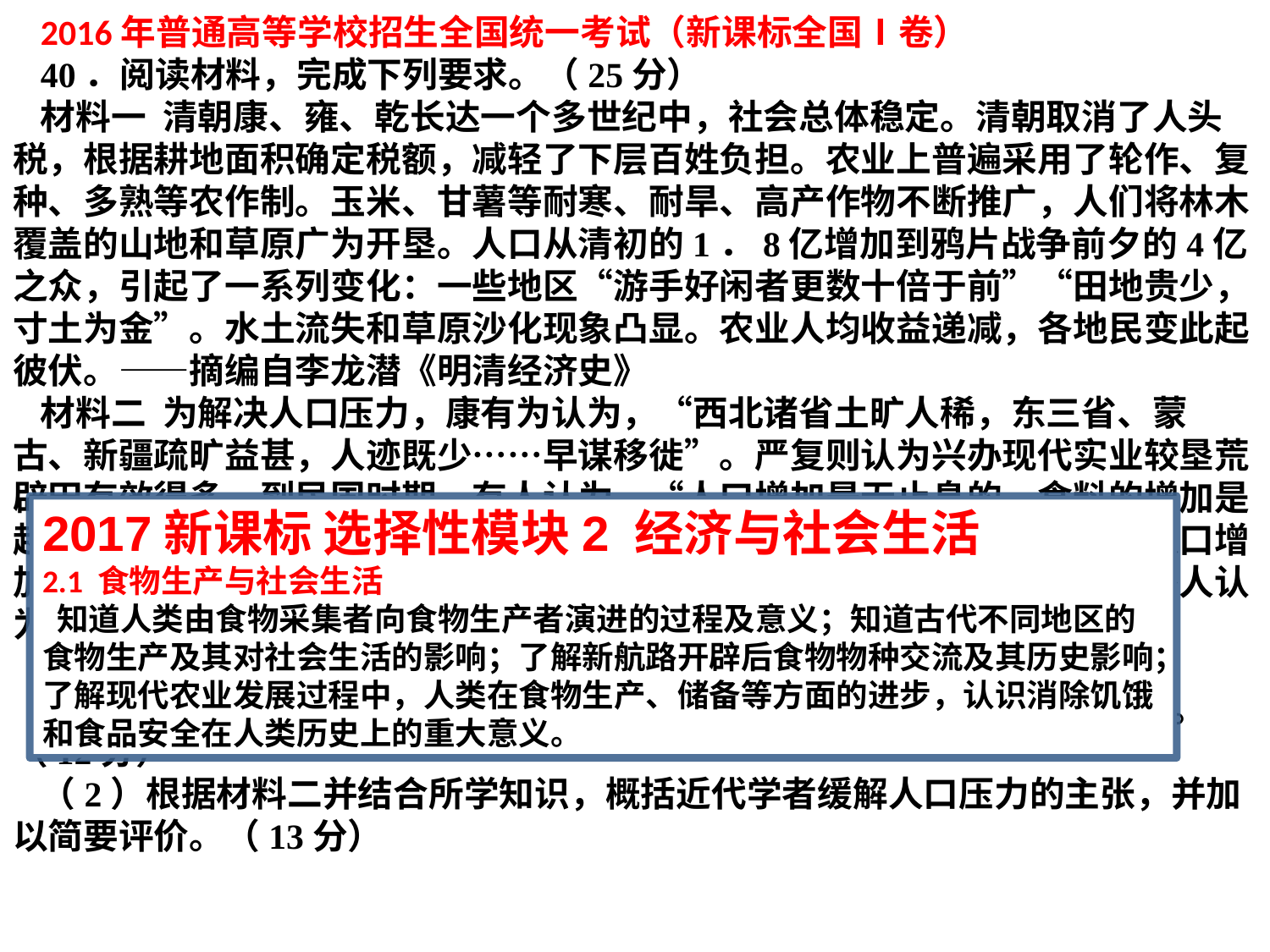

2016年普通高等学校招生全国统一考试（新课标全国Ⅰ卷）
40．阅读材料，完成下列要求。（25分）
材料一  清朝康、雍、乾长达一个多世纪中，社会总体稳定。清朝取消了人头税，根据耕地面积确定税额，减轻了下层百姓负担。农业上普遍采用了轮作、复种、多熟等农作制。玉米、甘薯等耐寒、耐旱、高产作物不断推广，人们将林木覆盖的山地和草原广为开垦。人口从清初的1．8亿增加到鸦片战争前夕的4亿之众，引起了一系列变化：一些地区“游手好闲者更数十倍于前”“田地贵少，寸土为金”。水土流失和草原沙化现象凸显。农业人均收益递减，各地民变此起彼伏。——摘编自李龙潜《明清经济史》
材料二  为解决人口压力，康有为认为，“西北诸省土旷人稀，东三省、蒙古、新疆疏旷益甚，人迹既少……早谋移徙”。严复则认为兴办现代实业较垦荒辟田有效得多。到民国时期，有人认为，“人口增加是无止息的，食料的增加是越来越困难的，即使我们能开垦荒地、改良农业、增加生长，总是赶不上人口增加的快”；至于工业化一途，因需要大量投资，短期内难以搞成，因此很多人认为，解决人口问题的“治本方法”是“迟婚与节育”。
                                      ——据《康有为全集》等
（1）根据材料一并结合所学知识，说明清中期人口膨胀的原因及其影响。（12分）
（2）根据材料二并结合所学知识，概括近代学者缓解人口压力的主张，并加以简要评价。（13分）
2017新课标 选择性模块2 经济与社会生活
2.1 食物生产与社会生活
 知道人类由食物采集者向食物生产者演进的过程及意义；知道古代不同地区的食物生产及其对社会生活的影响；了解新航路开辟后食物物种交流及其历史影响；了解现代农业发展过程中，人类在食物生产、储备等方面的进步，认识消除饥饿和食品安全在人类历史上的重大意义。